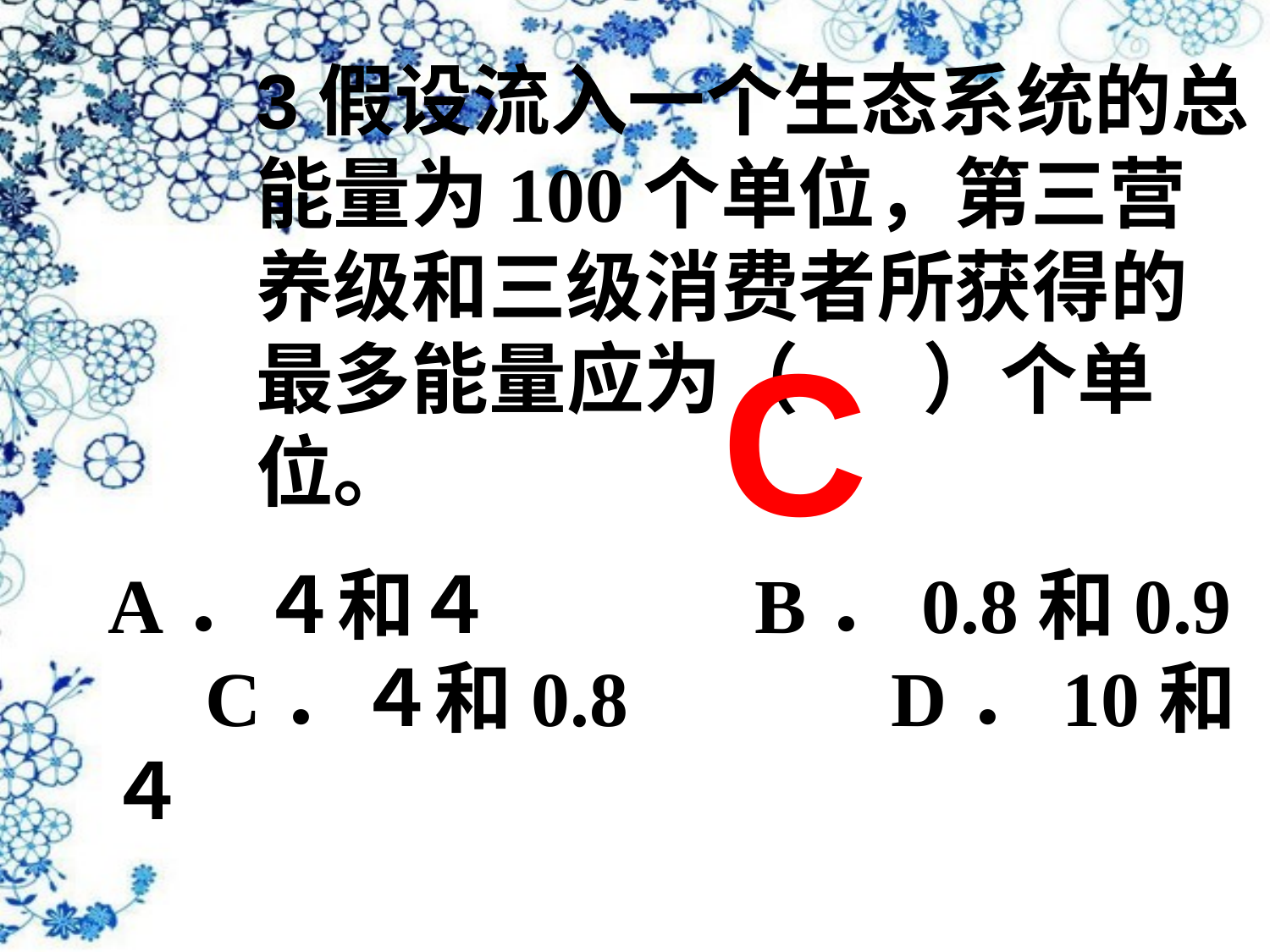

3假设流入一个生态系统的总能量为100个单位，第三营养级和三级消费者所获得的最多能量应为（       ）个单位。
C
A．４和４　　     B．0.8和0.9         C．４和0.8　　    D．10和４